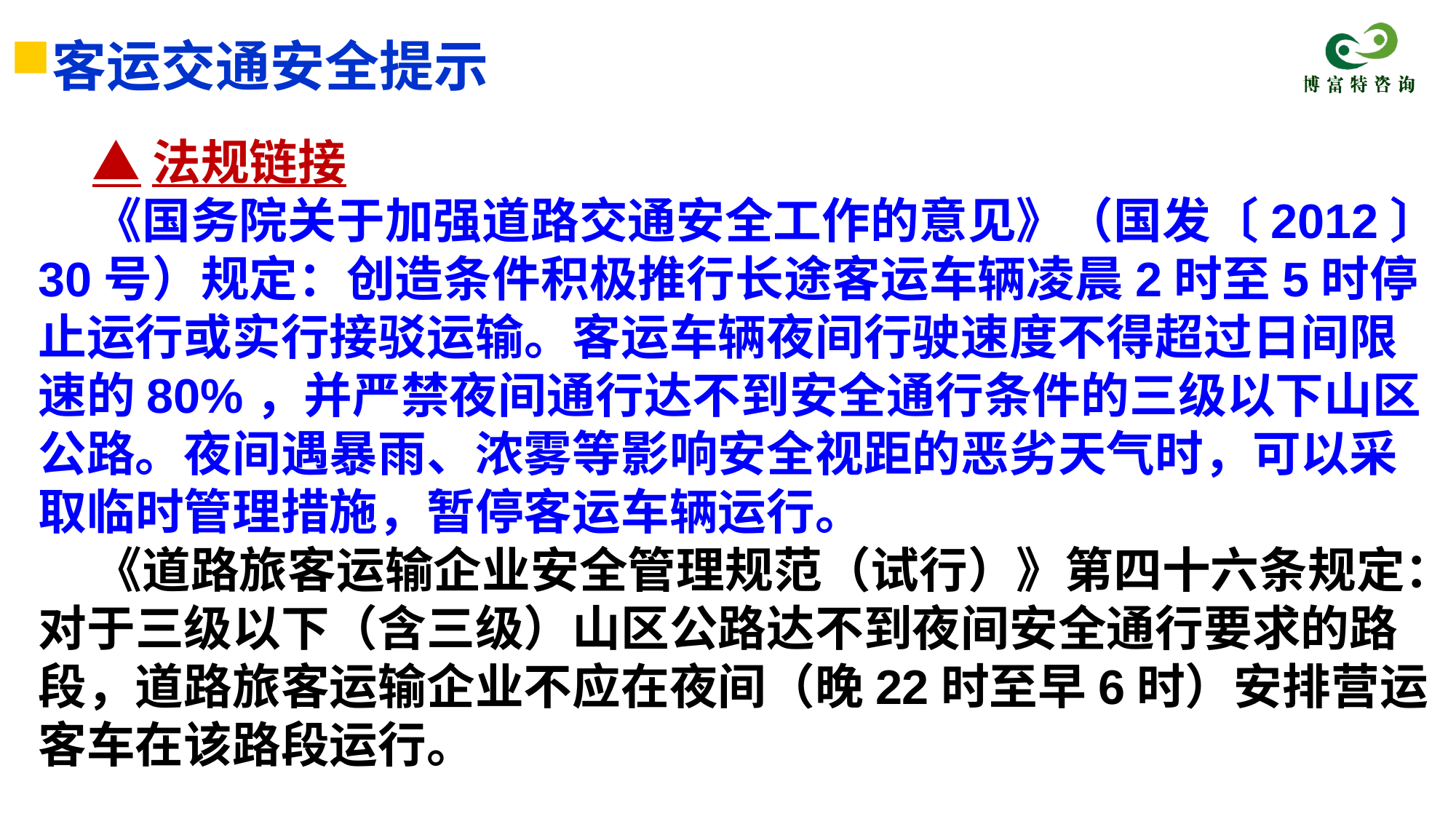

客运交通安全提示
     ▲法规链接
     《国务院关于加强道路交通安全工作的意见》（国发〔2012〕30号）规定：创造条件积极推行长途客运车辆凌晨2时至5时停止运行或实行接驳运输。客运车辆夜间行驶速度不得超过日间限速的80%，并严禁夜间通行达不到安全通行条件的三级以下山区公路。夜间遇暴雨、浓雾等影响安全视距的恶劣天气时，可以采取临时管理措施，暂停客运车辆运行。
     《道路旅客运输企业安全管理规范（试行）》第四十六条规定：对于三级以下（含三级）山区公路达不到夜间安全通行要求的路段，道路旅客运输企业不应在夜间（晚22时至早6时）安排营运客车在该路段运行。